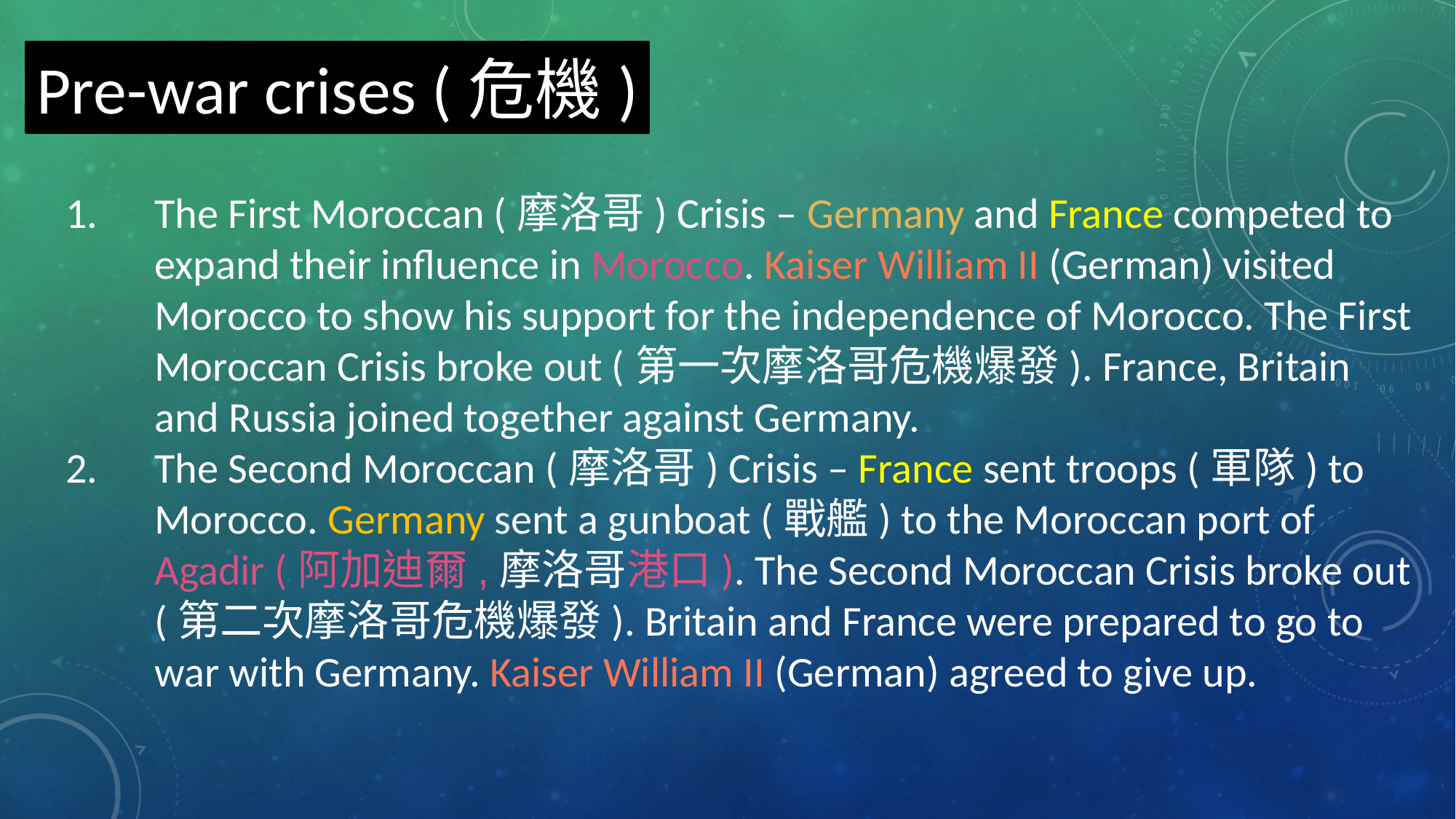

Pre-war crises (危機)
The First Moroccan (摩洛哥) Crisis – Germany and France competed to expand their influence in Morocco. Kaiser William II (German) visited Morocco to show his support for the independence of Morocco. The First Moroccan Crisis broke out (第一次摩洛哥危機爆發). France, Britain and Russia joined together against Germany.
The Second Moroccan (摩洛哥) Crisis – France sent troops (軍隊) to Morocco. Germany sent a gunboat (戰艦) to the Moroccan port of Agadir (阿加迪爾,摩洛哥港口). The Second Moroccan Crisis broke out (第二次摩洛哥危機爆發). Britain and France were prepared to go to war with Germany. Kaiser William II (German) agreed to give up.